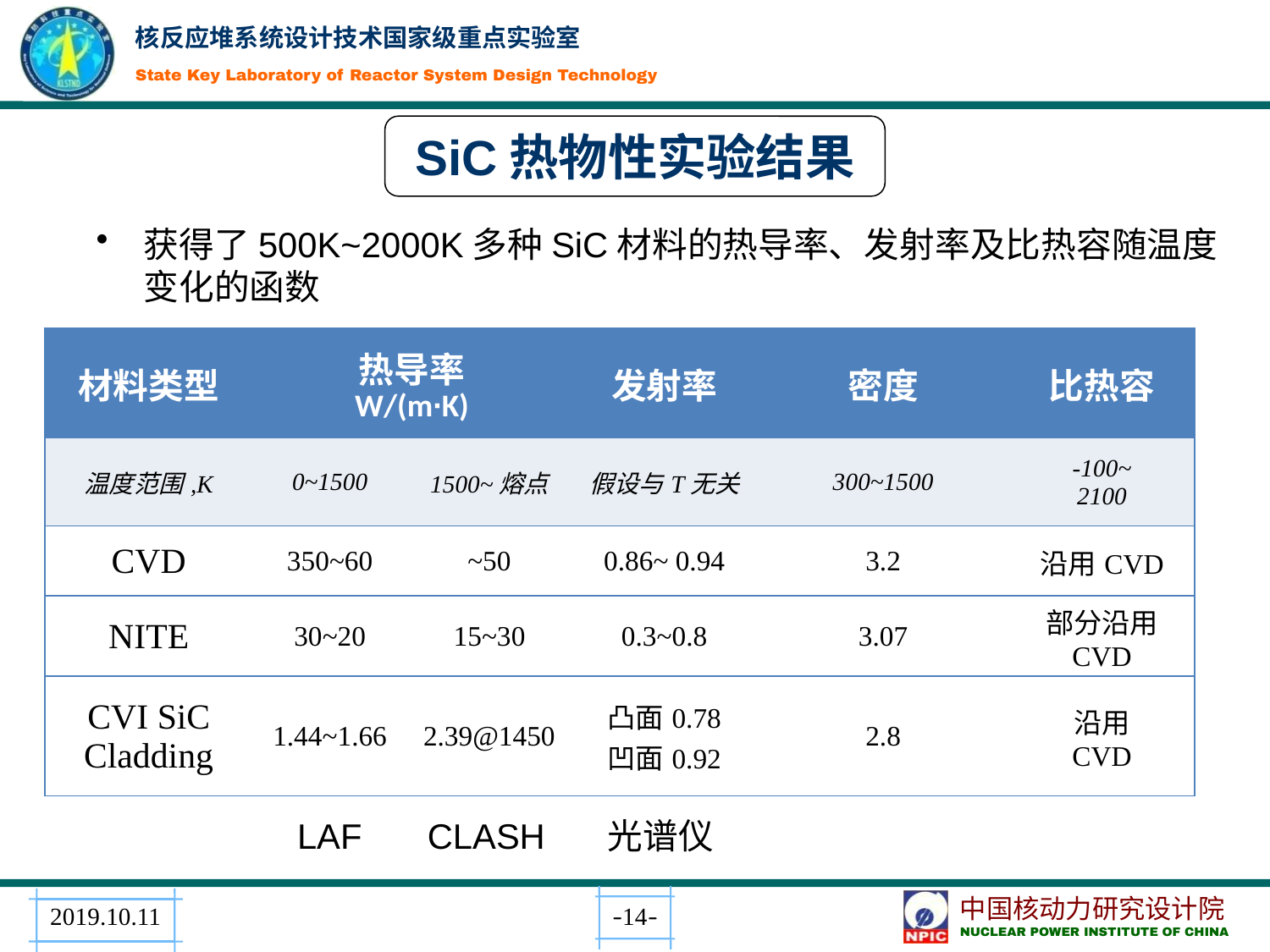

SiC热物性实验结果
获得了500K~2000K多种SiC材料的热导率、发射率及比热容随温度变化的函数

| 材料类型 | 热导率 W/(m∙K) |  | 发射率 | 密度 | 比热容 |
| --- | --- | --- | --- | --- | --- |
| 温度范围,K | 0~1500 | 1500~熔点 | 假设与T无关 | 300~1500 | -100~ 2100 |
| CVD | 350~60 | ~50 | 0.86~ 0.94 | 3.2 | 沿用CVD |
| NITE | 30~20 | 15~30 | 0.3~0.8 | 3.07 | 部分沿用 CVD |
| CVI SiC Cladding | 1.44~1.66 | 2.39@1450 | 凸面0.78 凹面0.92 | 2.8 | 沿用 CVD |
LAF
CLASH
光谱仪
2019.10.11